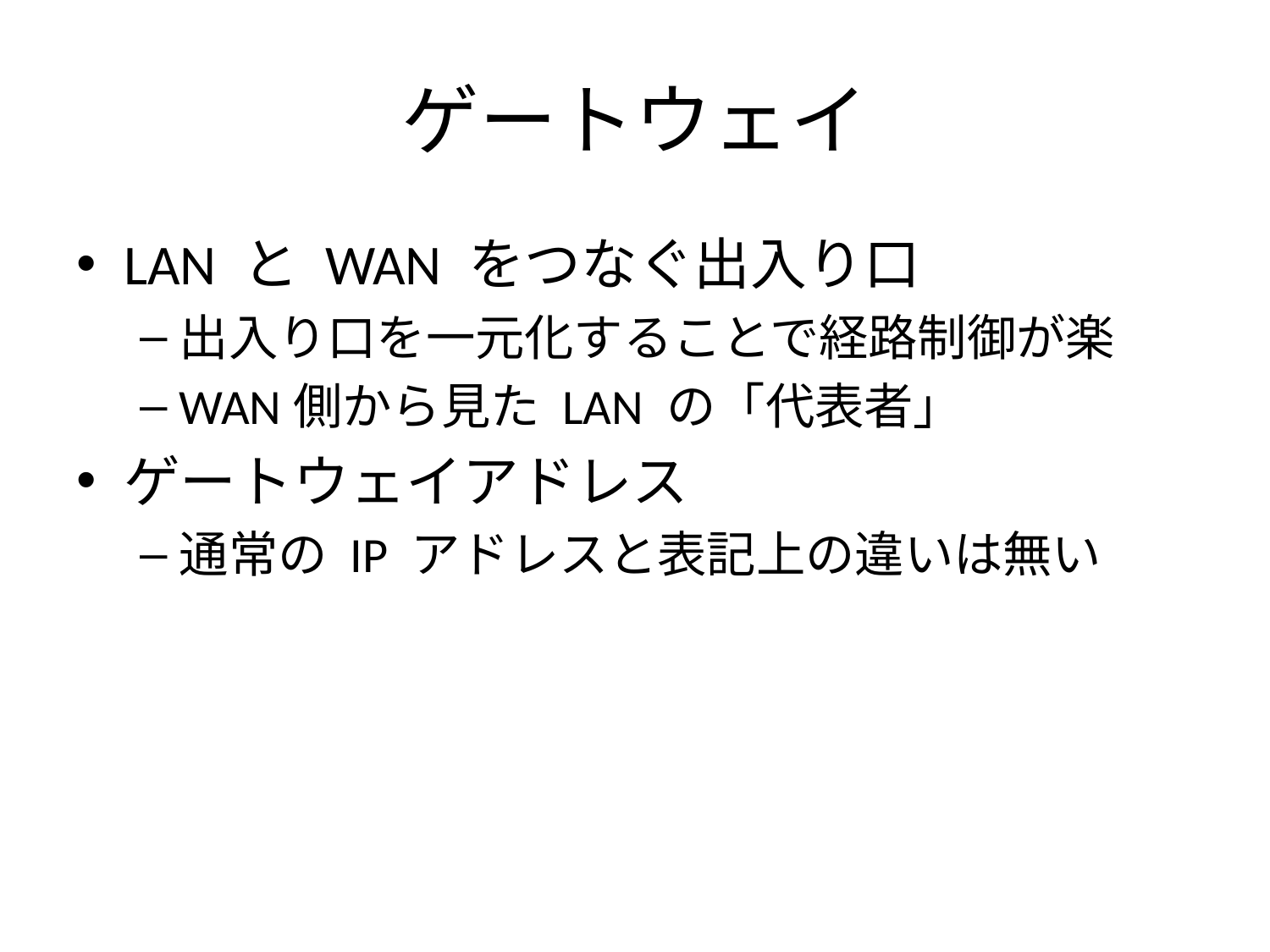

# ゲートウェイ
LAN と WAN をつなぐ出入り口
出入り口を一元化することで経路制御が楽
WAN側から見た LAN の「代表者」
ゲートウェイアドレス
通常の IP アドレスと表記上の違いは無い